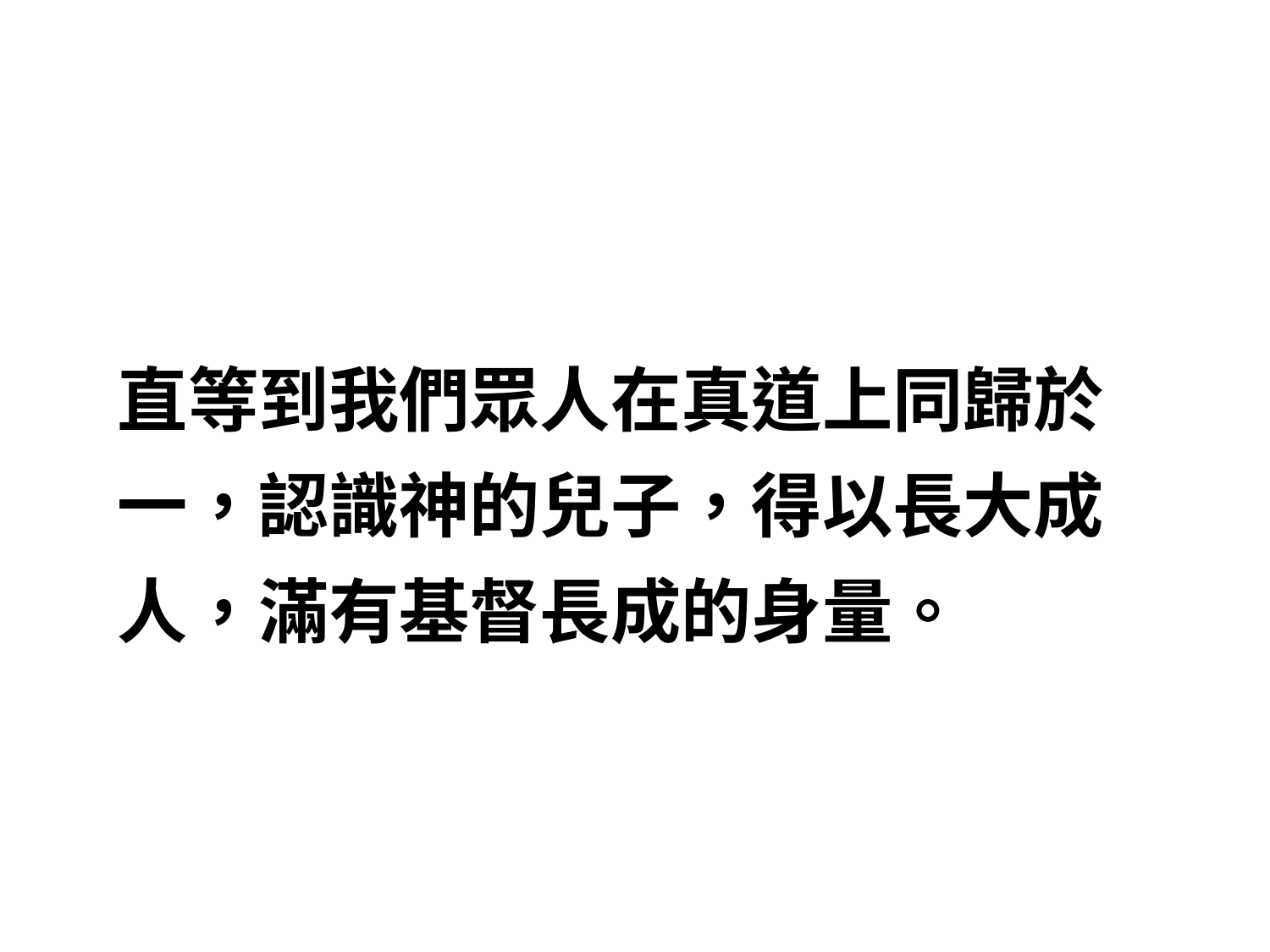

直等到我們眾人在真道上同歸於一，認識神的兒子，得以長大成人，滿有基督長成的身量。